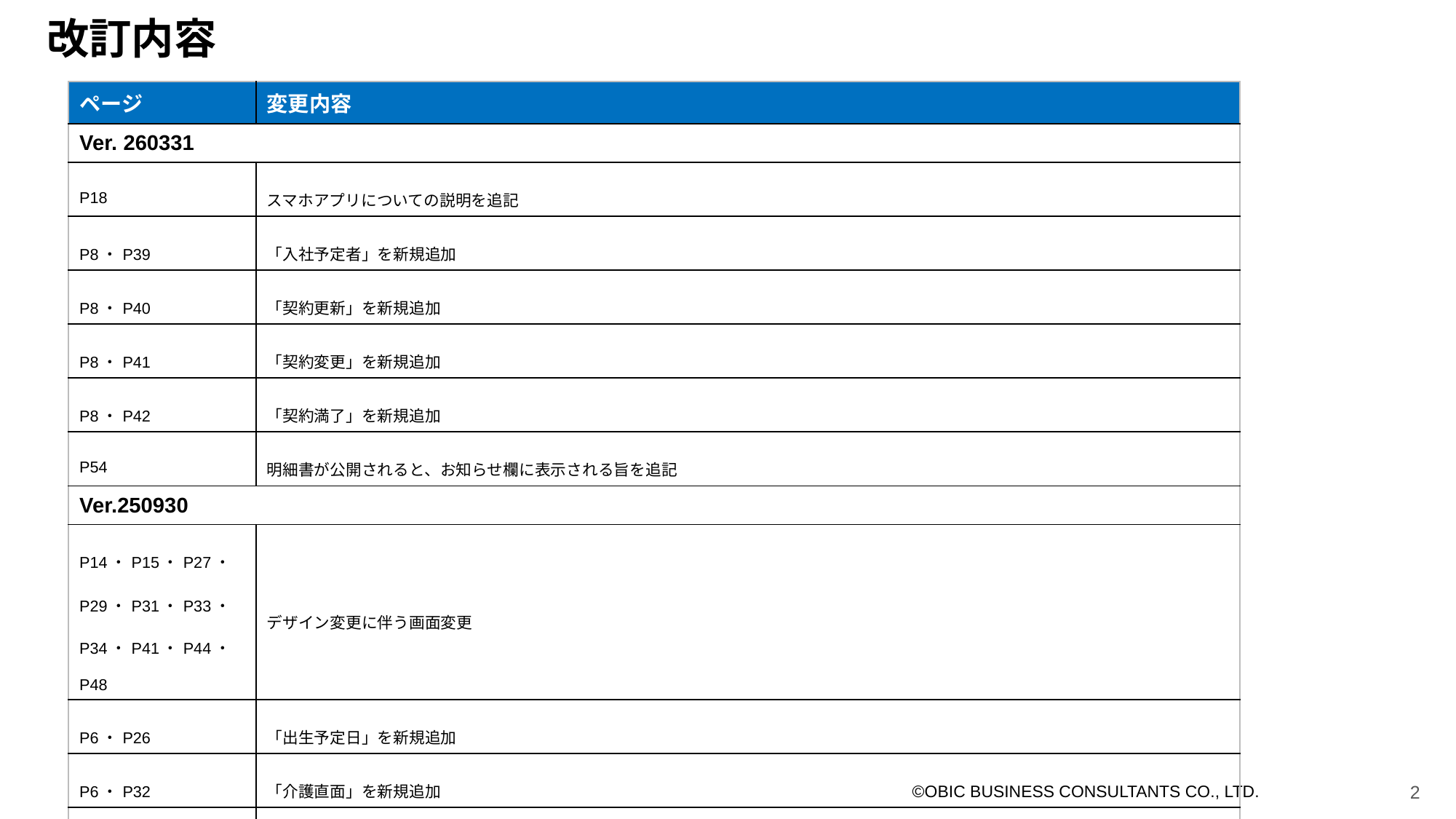

改訂内容
| ページ | 変更内容 |
| --- | --- |
| Ver. 260331 |  |
| P18 | スマホアプリについての説明を追記 |
| P8・P39 | 「入社予定者」を新規追加 |
| P8・P40 | 「契約更新」を新規追加 |
| P8・P41 | 「契約変更」を新規追加 |
| P8・P42 | 「契約満了」を新規追加 |
| P54 | 明細書が公開されると、お知らせ欄に表示される旨を追記 |
| Ver.250930 |  |
| P14・P15・P27・P29・P31・P33・P34・P41・P44・P48 | デザイン変更に伴う画面変更 |
| P6・P26 | 「出生予定日」を新規追加 |
| P6・P32 | 「介護直面」を新規追加 |
| P7・P37 | 就労証明書を発行できる旨を追記 |
| P54 | 「申請を取り下げたい」を新規追加 |
©OBIC BUSINESS CONSULTANTS CO., LTD.
2